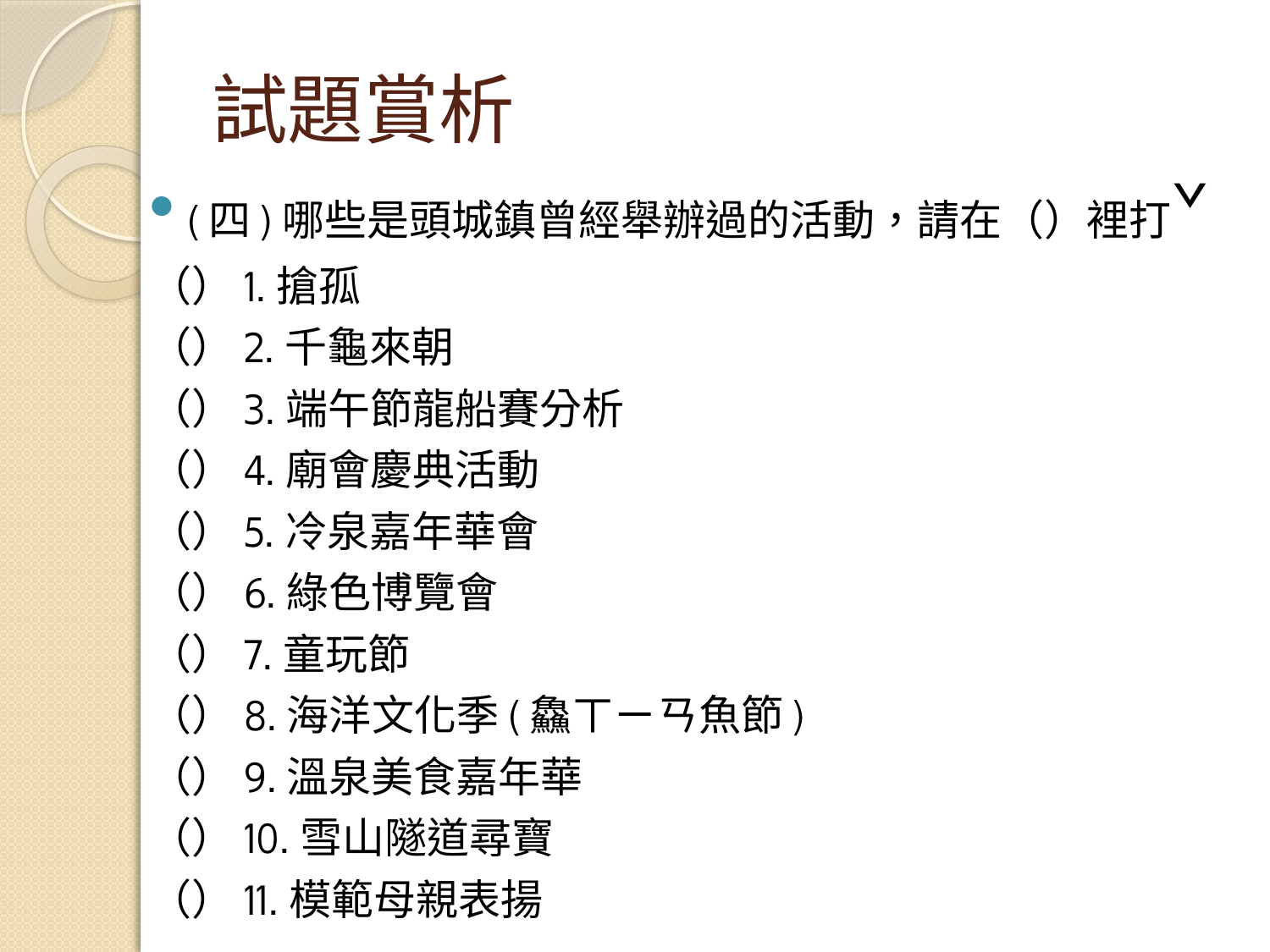

# 試題賞析
(四)哪些是頭城鎮曾經舉辦過的活動，請在（）裡打ˇ
（）1.搶孤
（）2.千龜來朝
（）3.端午節龍船賽分析
（）4.廟會慶典活動
（）5.冷泉嘉年華會
（）6.綠色博覽會
（）7.童玩節
（）8.海洋文化季(鱻ㄒㄧㄢ魚節)
（）9.溫泉美食嘉年華
（）10.雪山隧道尋寶
（）11.模範母親表揚